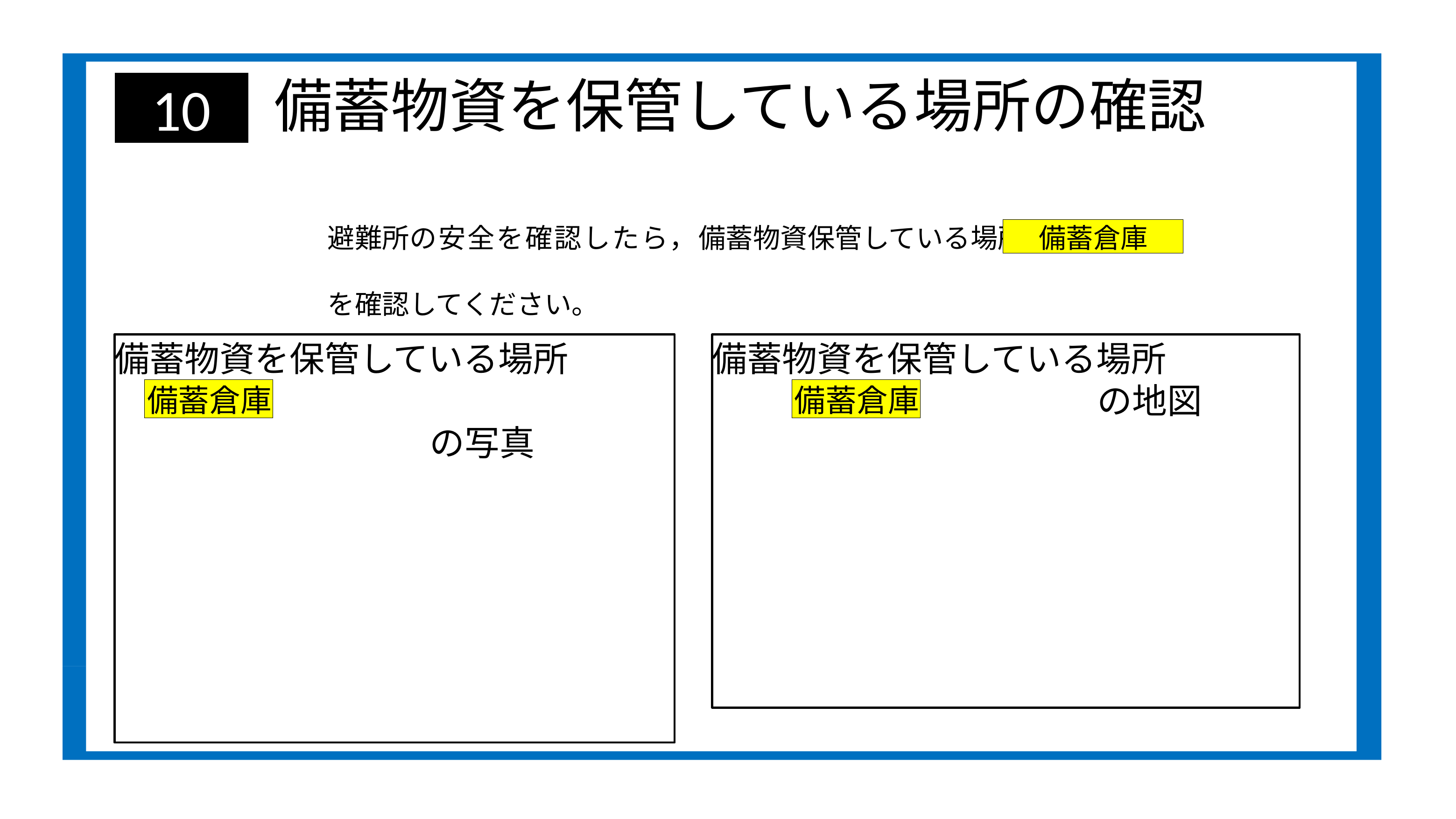

# 備蓄物資を保管している場所の確認
10
避難所の安全を確認したら，備蓄物資保管している場所
を確認してください。
備蓄倉庫
備蓄物資を保管している場所
　　　　　　　　　　　の地図

備蓄物資を保管している場所
　　　　　　　　　の写真

備蓄倉庫
備蓄倉庫